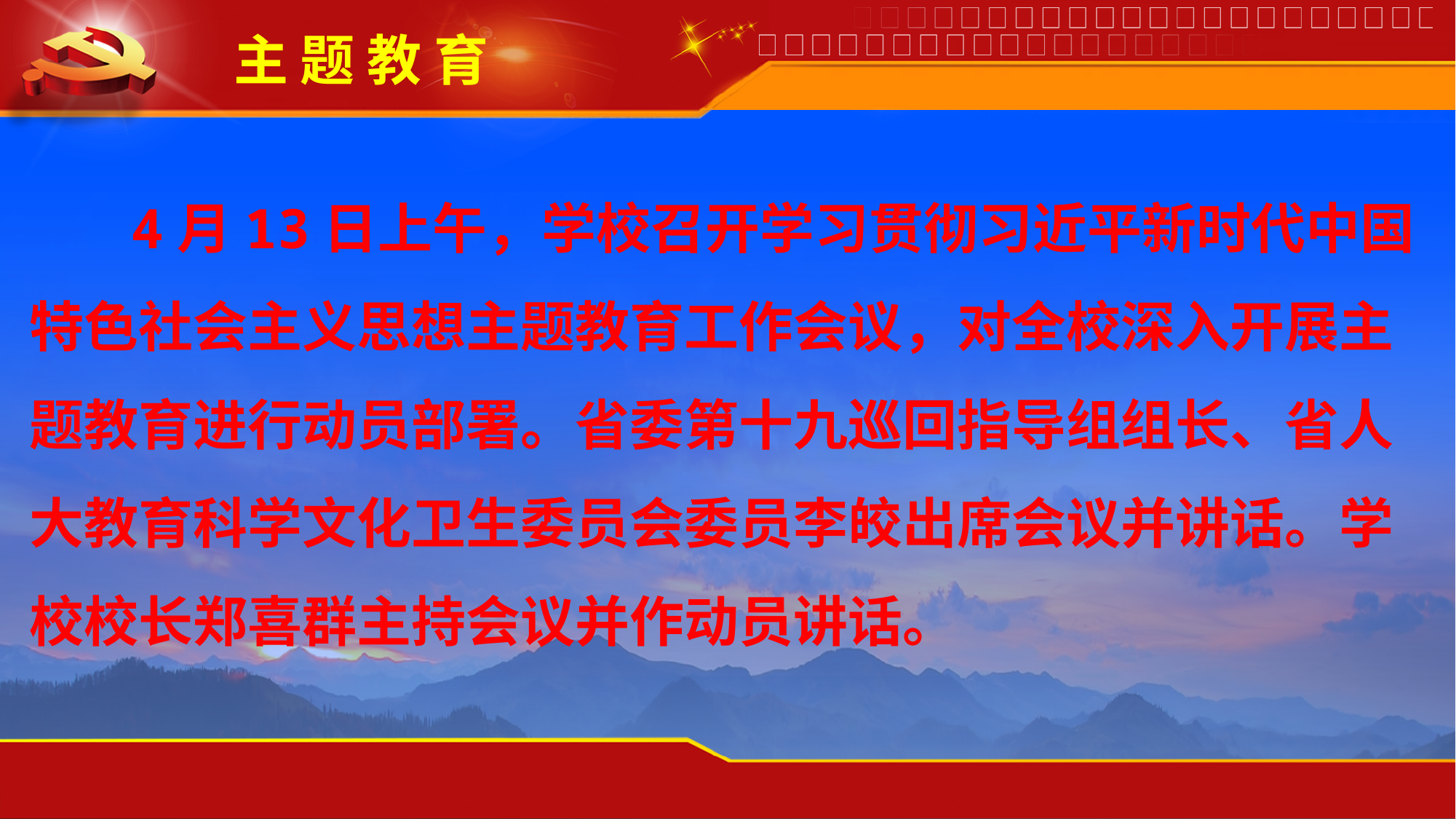

主 题 教 育
    4月13日上午，学校召开学习贯彻习近平新时代中国特色社会主义思想主题教育工作会议，对全校深入开展主题教育进行动员部署。省委第十九巡回指导组组长、省人大教育科学文化卫生委员会委员李皎出席会议并讲话。学校校长郑喜群主持会议并作动员讲话。